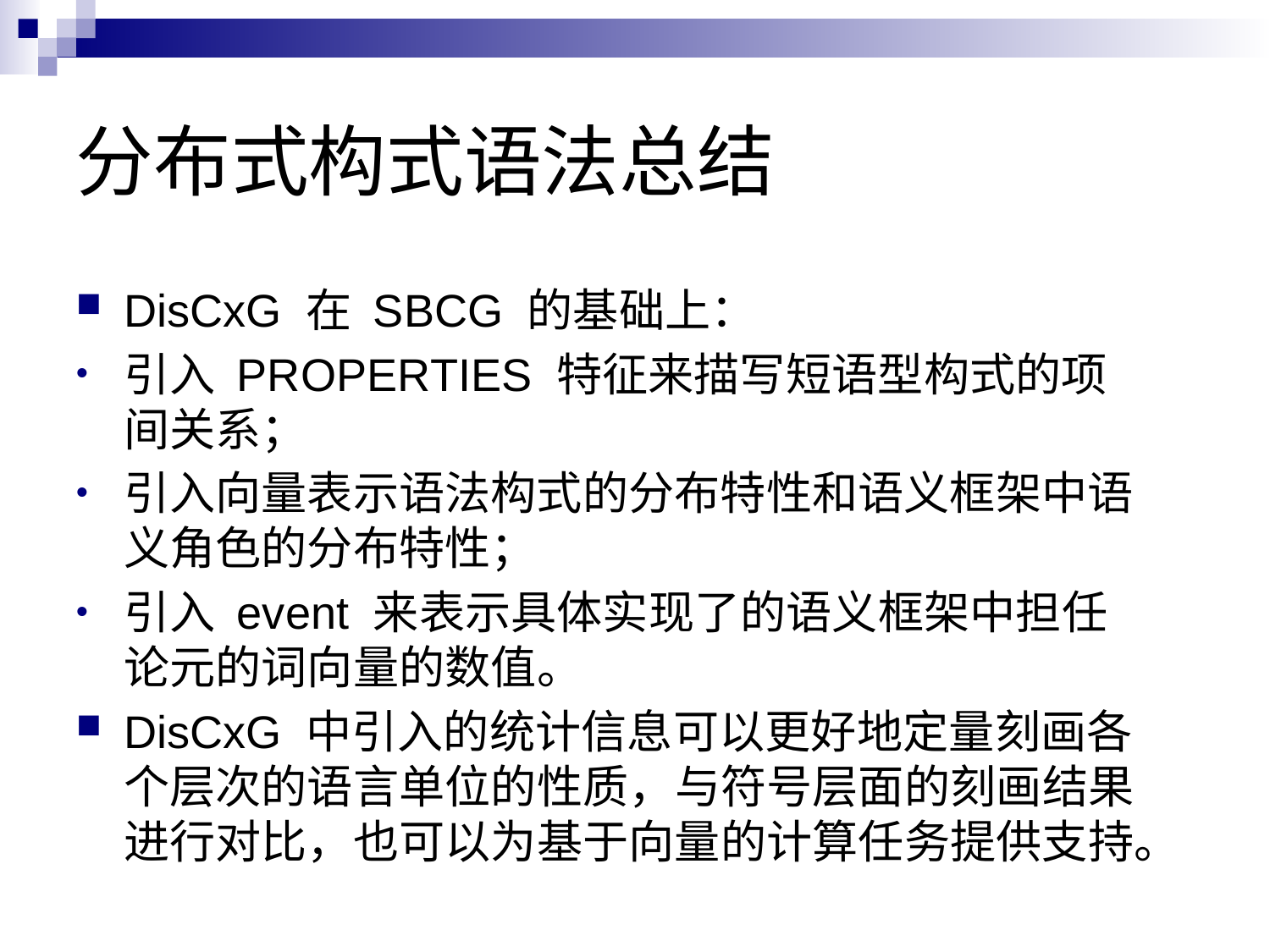

# 分布式构式语法总结
DisCxG 在 SBCG 的基础上：
引入 PROPERTIES 特征来描写短语型构式的项间关系；
引入向量表示语法构式的分布特性和语义框架中语义角色的分布特性；
引入 event 来表示具体实现了的语义框架中担任论元的词向量的数值。
DisCxG 中引入的统计信息可以更好地定量刻画各个层次的语言单位的性质，与符号层面的刻画结果进行对比，也可以为基于向量的计算任务提供支持。